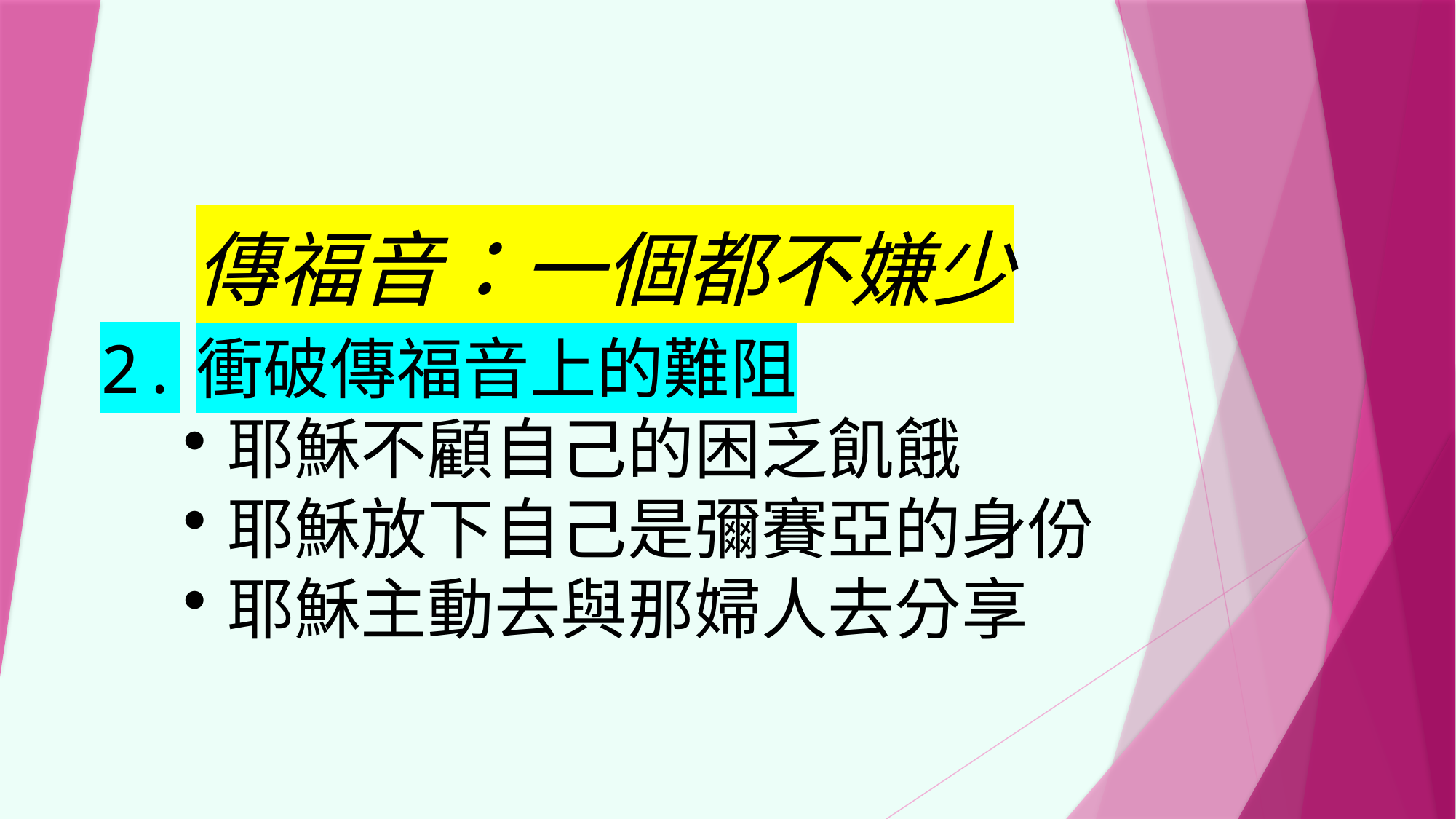

傳福音：一個都不嫌少
2.衝破傳福音上的難阻
耶穌不顧自己的困乏飢餓
耶穌放下自己是彌賽亞的身份
耶穌主動去與那婦人去分享